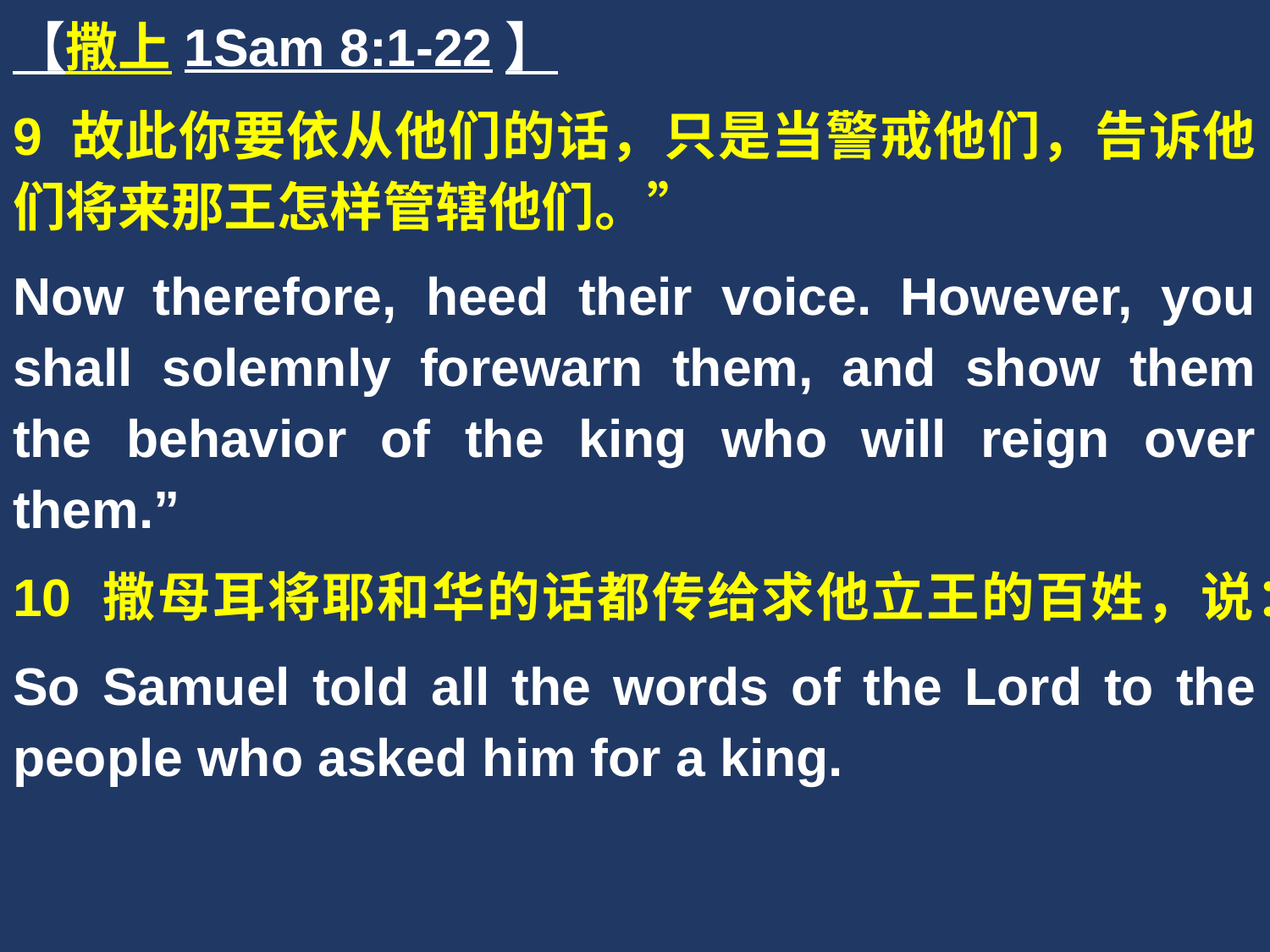

【撒上1Sam 8:1-22】
9 故此你要依从他们的话，只是当警戒他们，告诉他们将来那王怎样管辖他们。”
Now therefore, heed their voice. However, you shall solemnly forewarn them, and show them the behavior of the king who will reign over them.”
10 撒母耳将耶和华的话都传给求他立王的百姓，说：
So Samuel told all the words of the Lord to the people who asked him for a king.